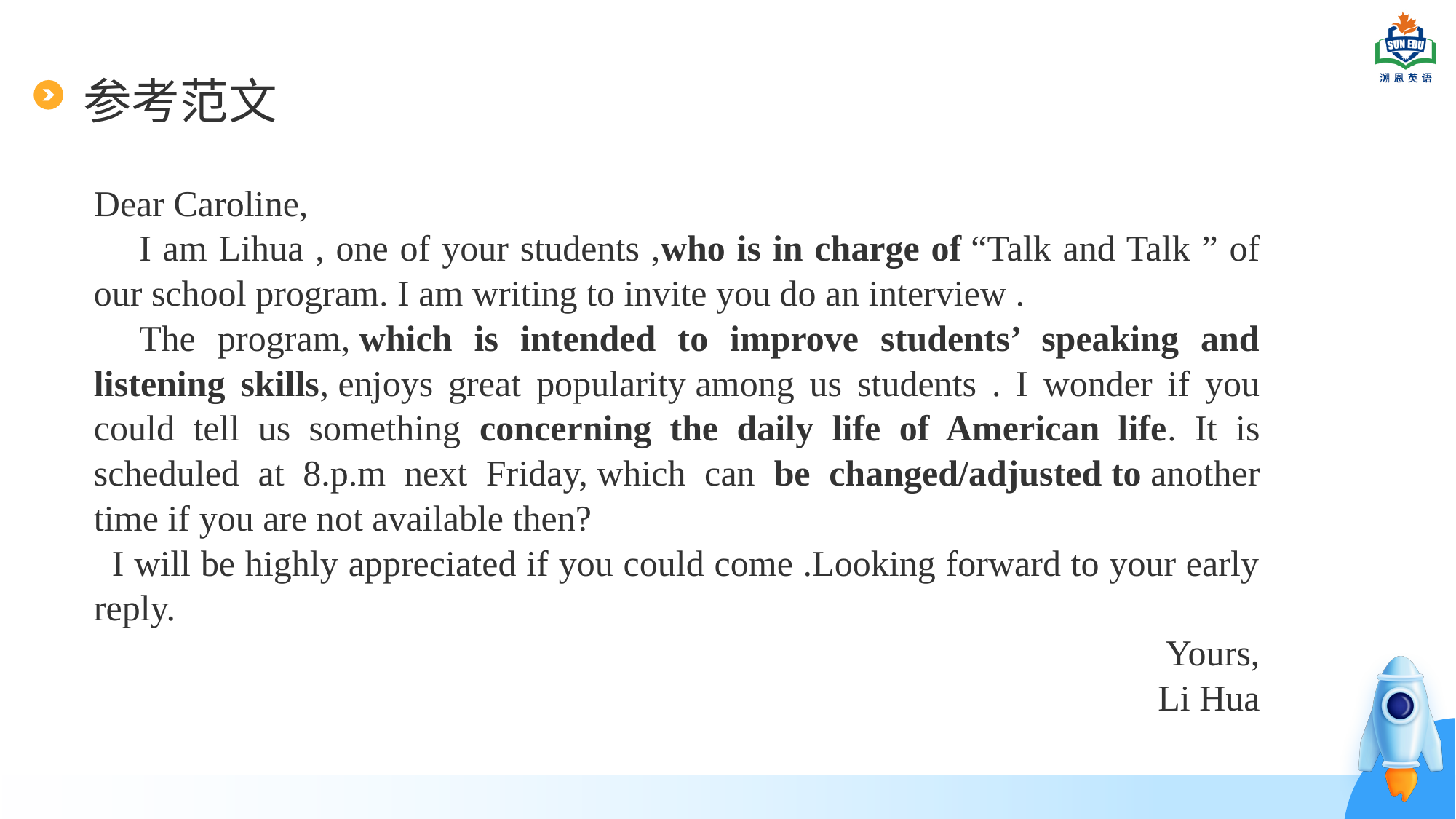

# 参考范文
Dear Caroline,
     I am Lihua , one of your students ,who is in charge of “Talk and Talk ” of our school program. I am writing to invite you do an interview .
     The program, which is intended to improve students’ speaking and listening skills, enjoys great popularity among us students . I wonder if you could tell us something concerning the daily life of American life. It is scheduled at 8.p.m next Friday, which can be changed/adjusted to another time if you are not available then?
  I will be highly appreciated if you could come .Looking forward to your early reply.
Yours,
Li Hua